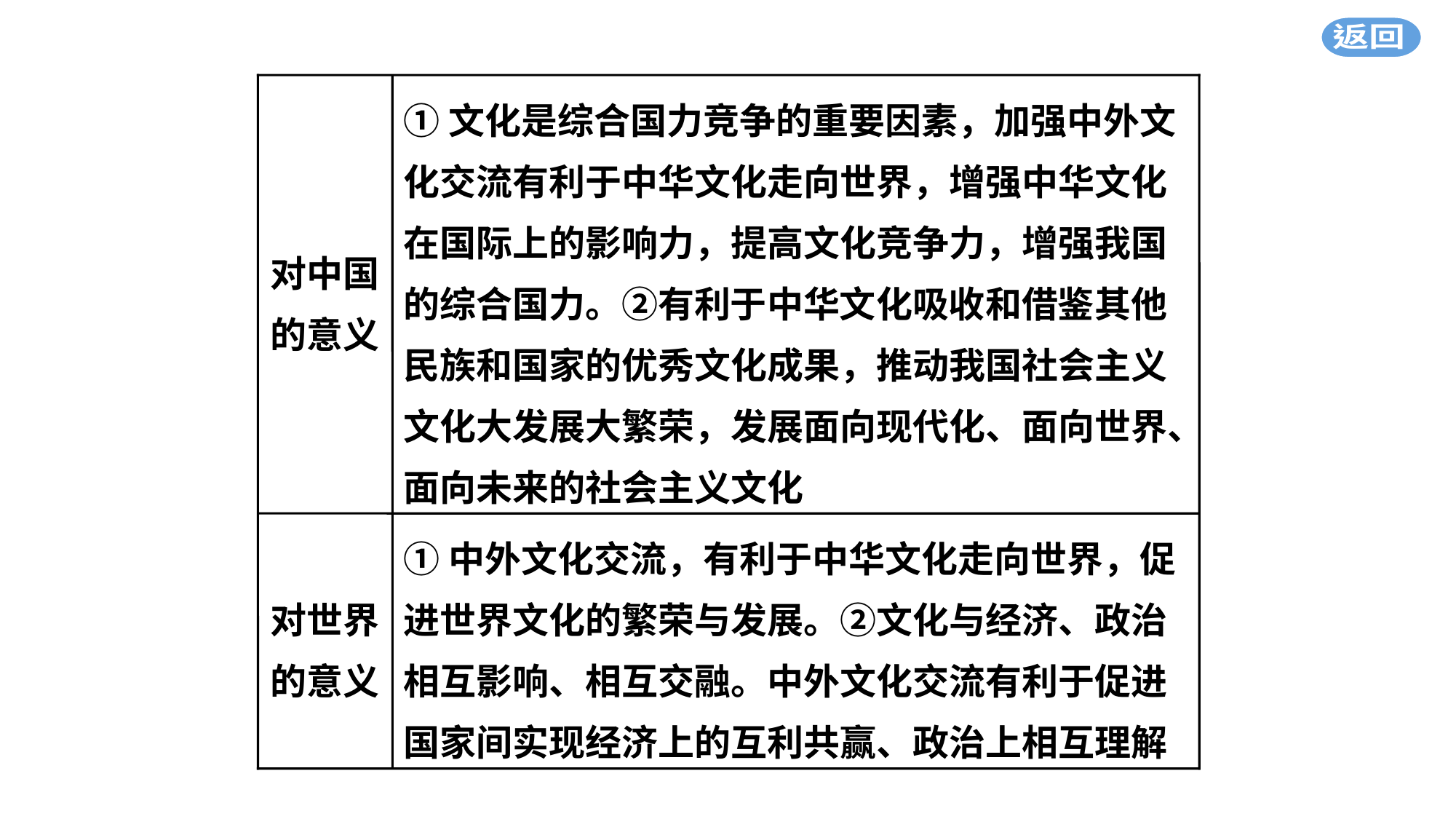

对中国
的意义

①文化是综合国力竞争的重要因素，加强中外文化交流有利于中华文化走向世界，增强中华文化在国际上的影响力，提高文化竞争力，增强我国的综合国力。②有利于中华文化吸收和借鉴其他民族和国家的优秀文化成果，推动我国社会主义文化大发展大繁荣，发展面向现代化、面向世界、面向未来的社会主义文化

对世界
的意义
①中外文化交流，有利于中华文化走向世界，促进世界文化的繁荣与发展。②文化与经济、政治相互影响、相互交融。中外文化交流有利于促进国家间实现经济上的互利共赢、政治上相互理解